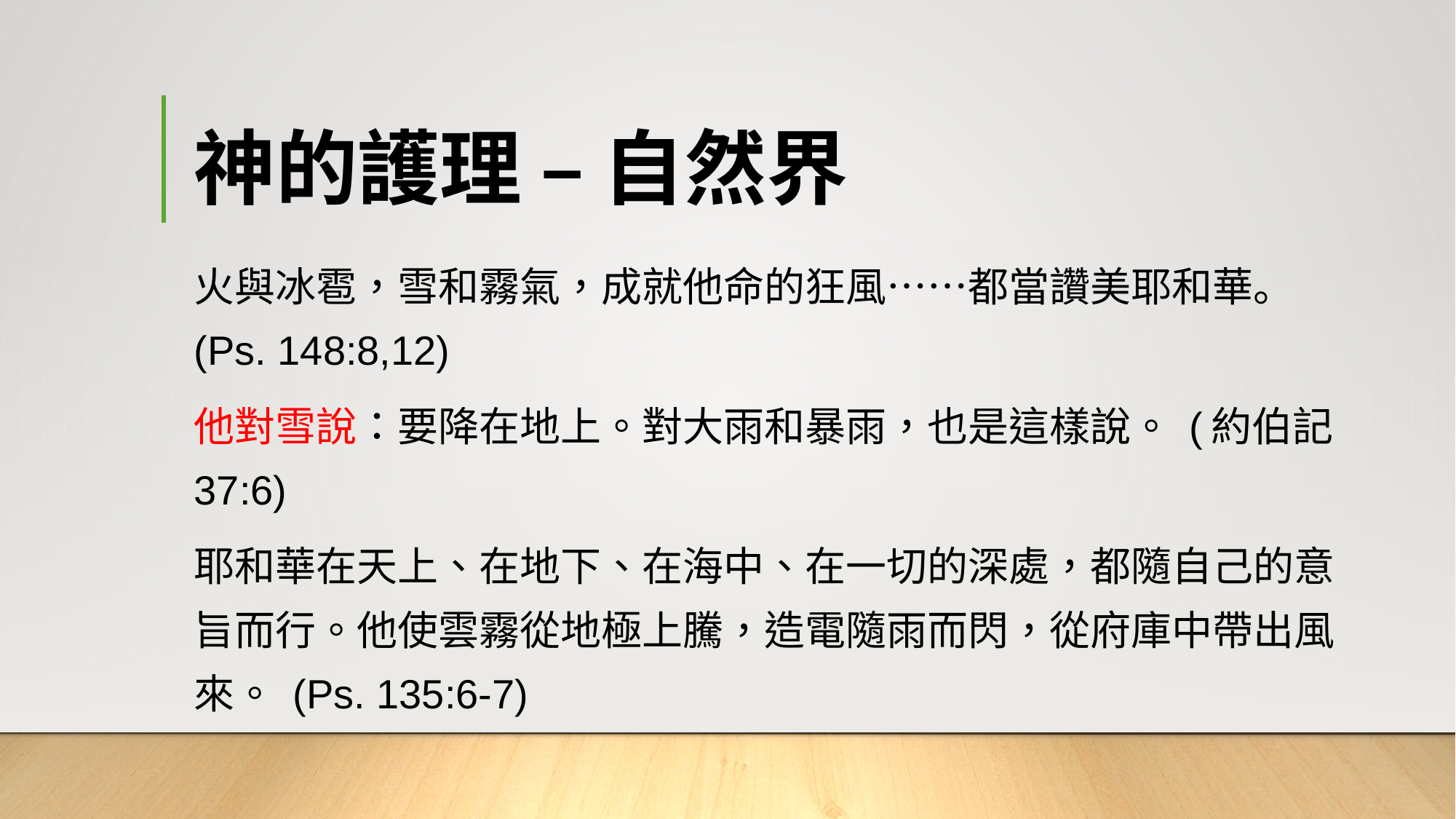

# 神的護理 – 自然界
火與冰雹，雪和霧氣，成就他命的狂風……都當讚美耶和華。 (Ps. 148:8,12)
他對雪說：要降在地上。對大雨和暴雨，也是這樣說。 (約伯記 37:6)
耶和華在天上、在地下、在海中、在一切的深處，都隨自己的意旨而行。他使雲霧從地極上騰，造電隨雨而閃，從府庫中帶出風來。 (Ps. 135:6-7)